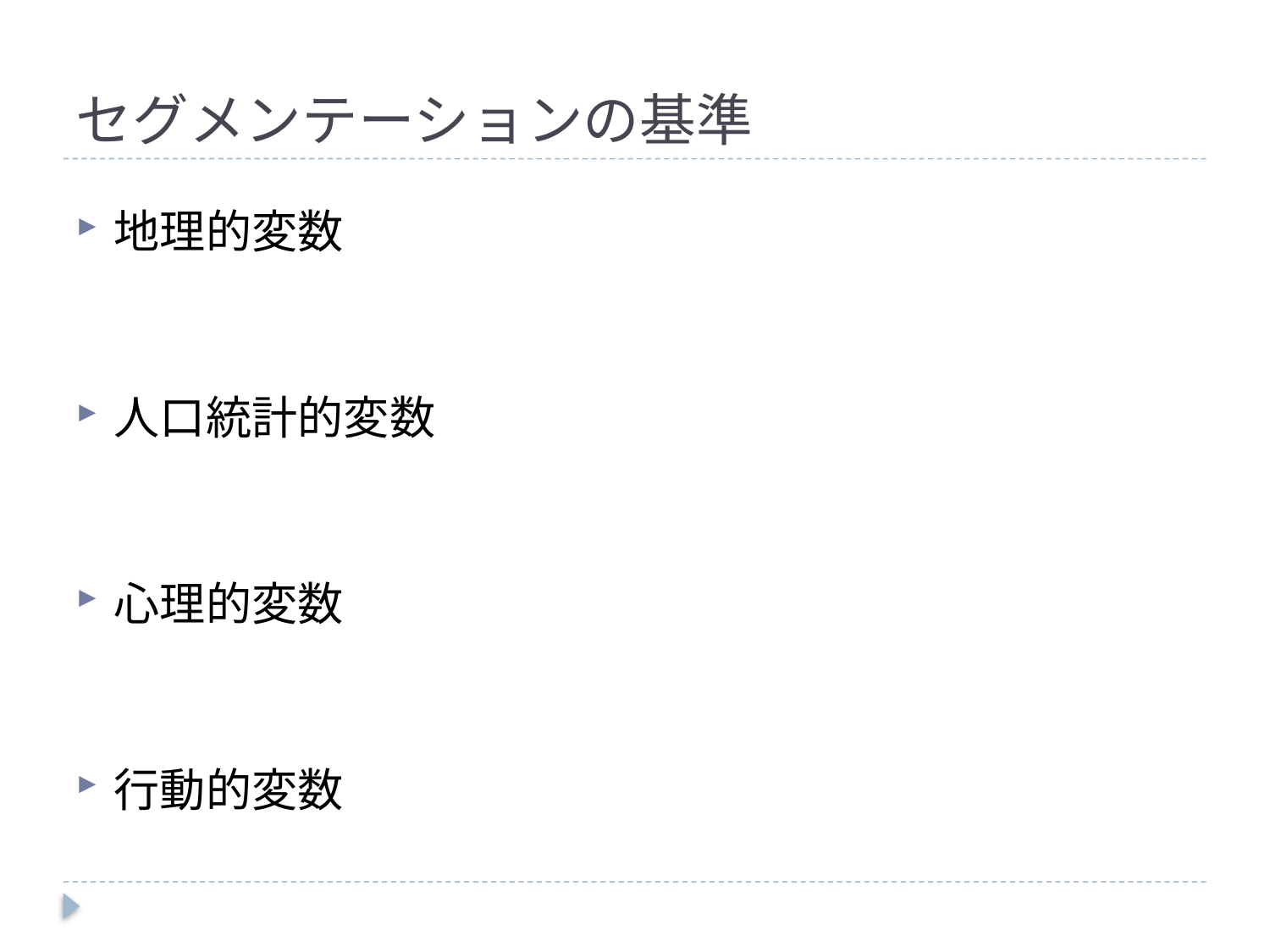

# セグメンテーションの基準
地理的変数

人口統計的変数

心理的変数

行動的変数